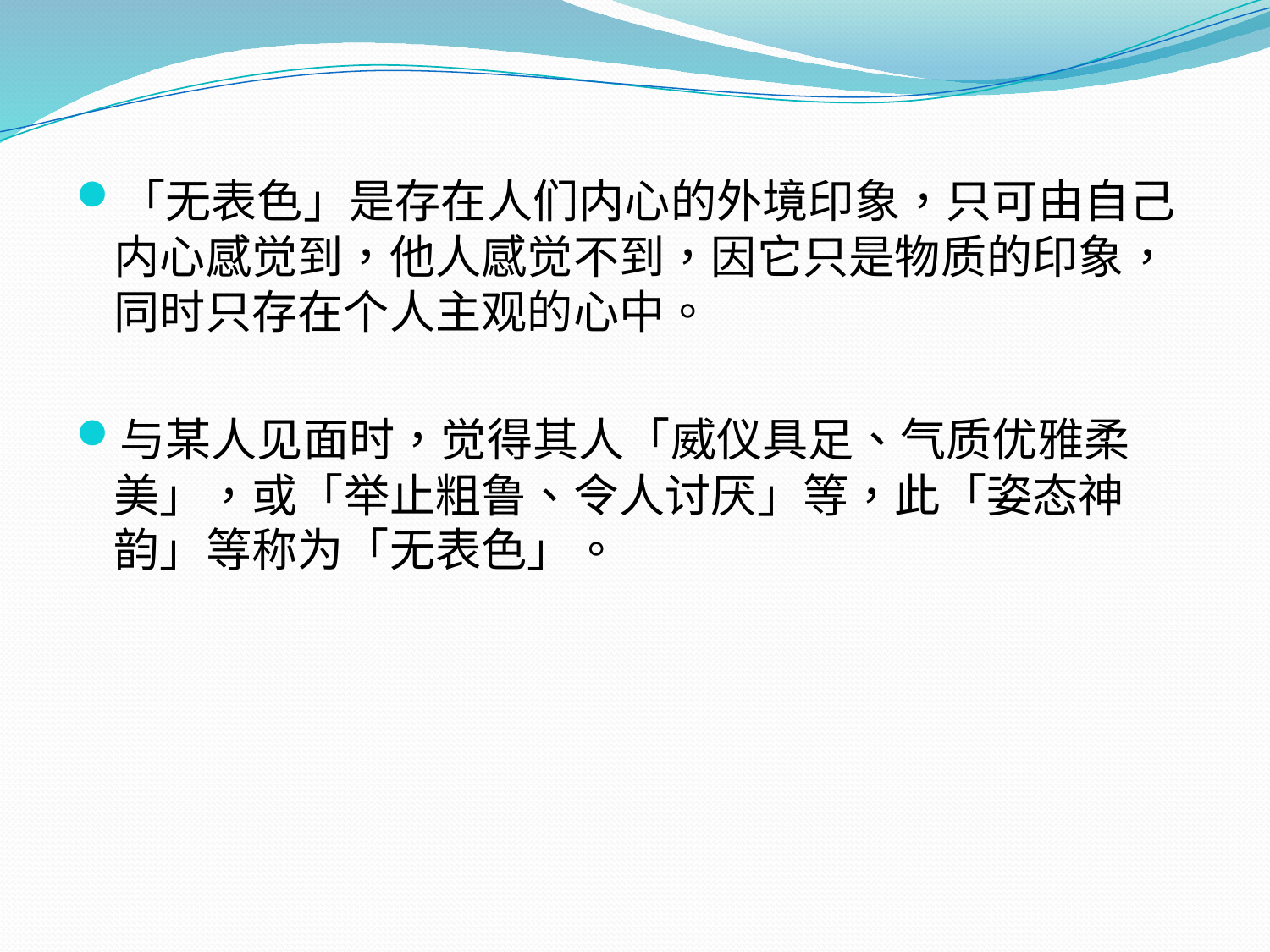

「无表色」是存在人们内心的外境印象，只可由自己内心感觉到，他人感觉不到，因它只是物质的印象，同时只存在个人主观的心中。

与某人见面时，觉得其人「威仪具足、气质优雅柔美」，或「举止粗鲁、令人讨厌」等，此「姿态神韵」等称为「无表色」。